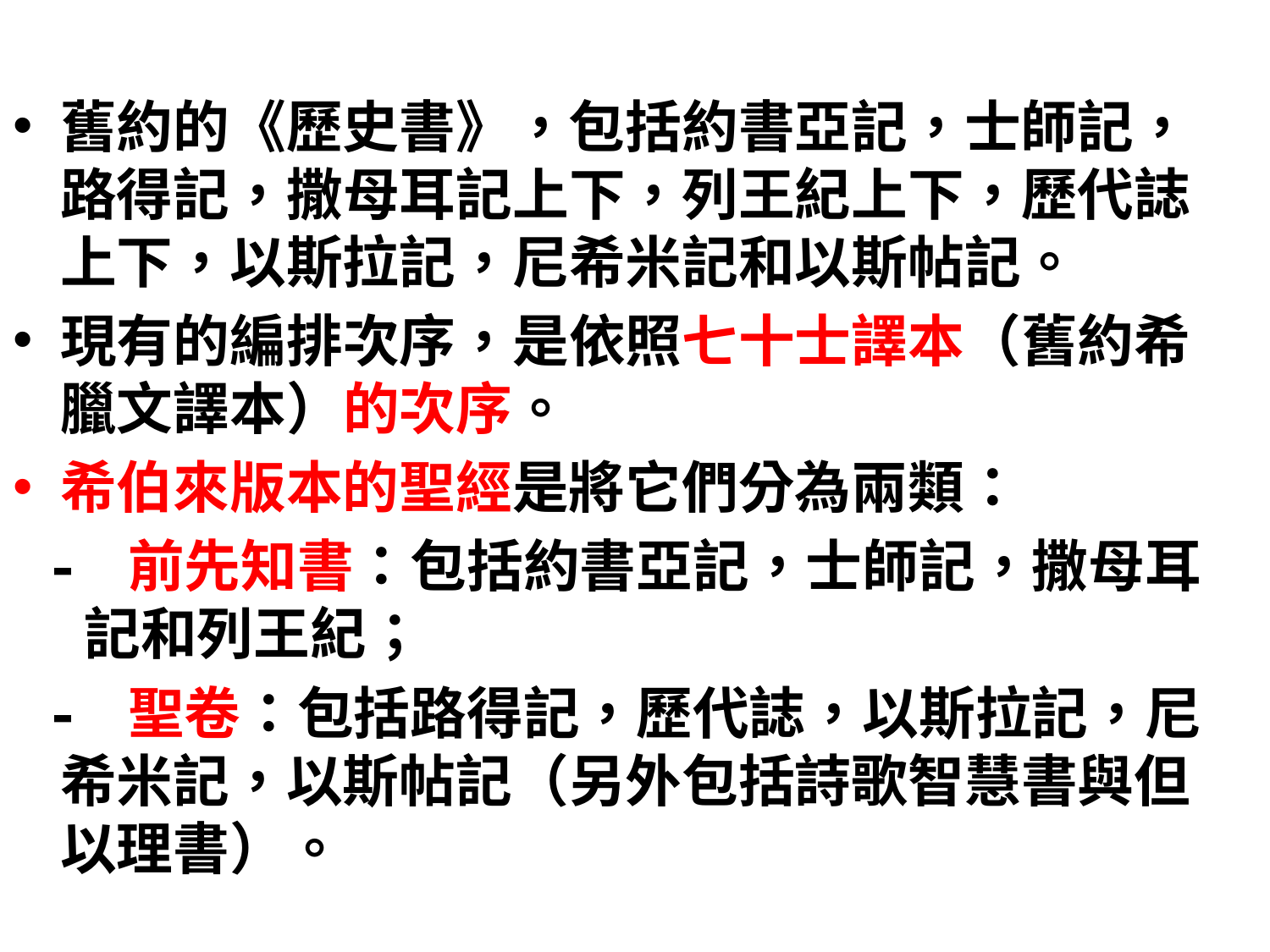

#
舊約的《歷史書》，包括約書亞記，士師記，路得記，撒母耳記上下，列王紀上下，歷代誌上下，以斯拉記，尼希米記和以斯帖記。
現有的編排次序，是依照七十士譯本（舊約希臘文譯本）的次序。
希伯來版本的聖經是將它們分為兩類：
 - 前先知書：包括約書亞記，士師記，撒母耳記和列王紀；
 - 聖卷：包括路得記，歷代誌，以斯拉記，尼希米記，以斯帖記（另外包括詩歌智慧書與但以理書）。